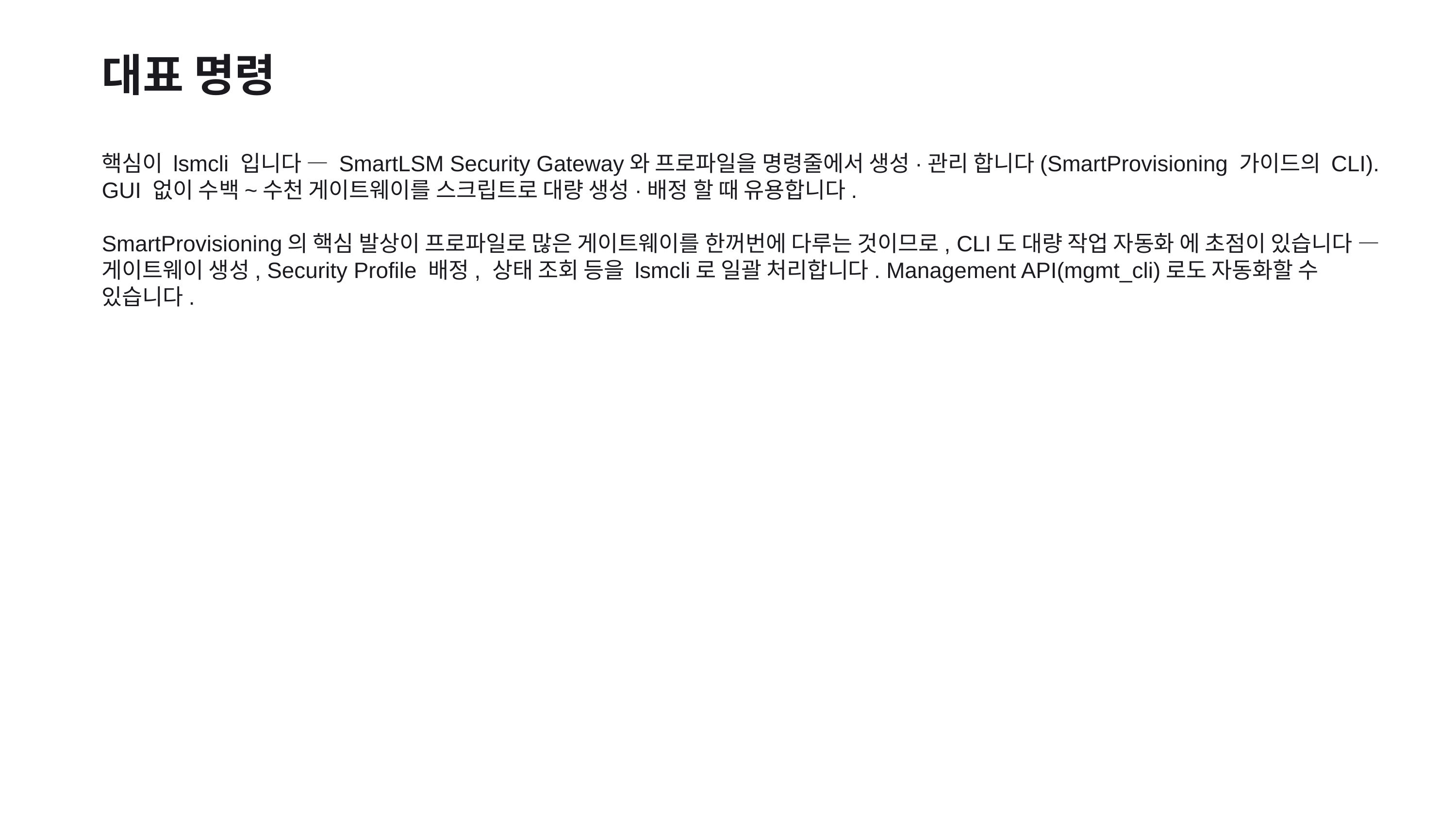

대표 명령
핵심이 lsmcli 입니다 — SmartLSM Security Gateway와 프로파일을 명령줄에서 생성·관리 합니다(SmartProvisioning 가이드의 CLI). GUI 없이 수백~수천 게이트웨이를 스크립트로 대량 생성·배정 할 때 유용합니다.

SmartProvisioning의 핵심 발상이 프로파일로 많은 게이트웨이를 한꺼번에 다루는 것이므로, CLI도 대량 작업 자동화 에 초점이 있습니다 — 게이트웨이 생성, Security Profile 배정, 상태 조회 등을 lsmcli로 일괄 처리합니다. Management API(mgmt_cli)로도 자동화할 수 있습니다.